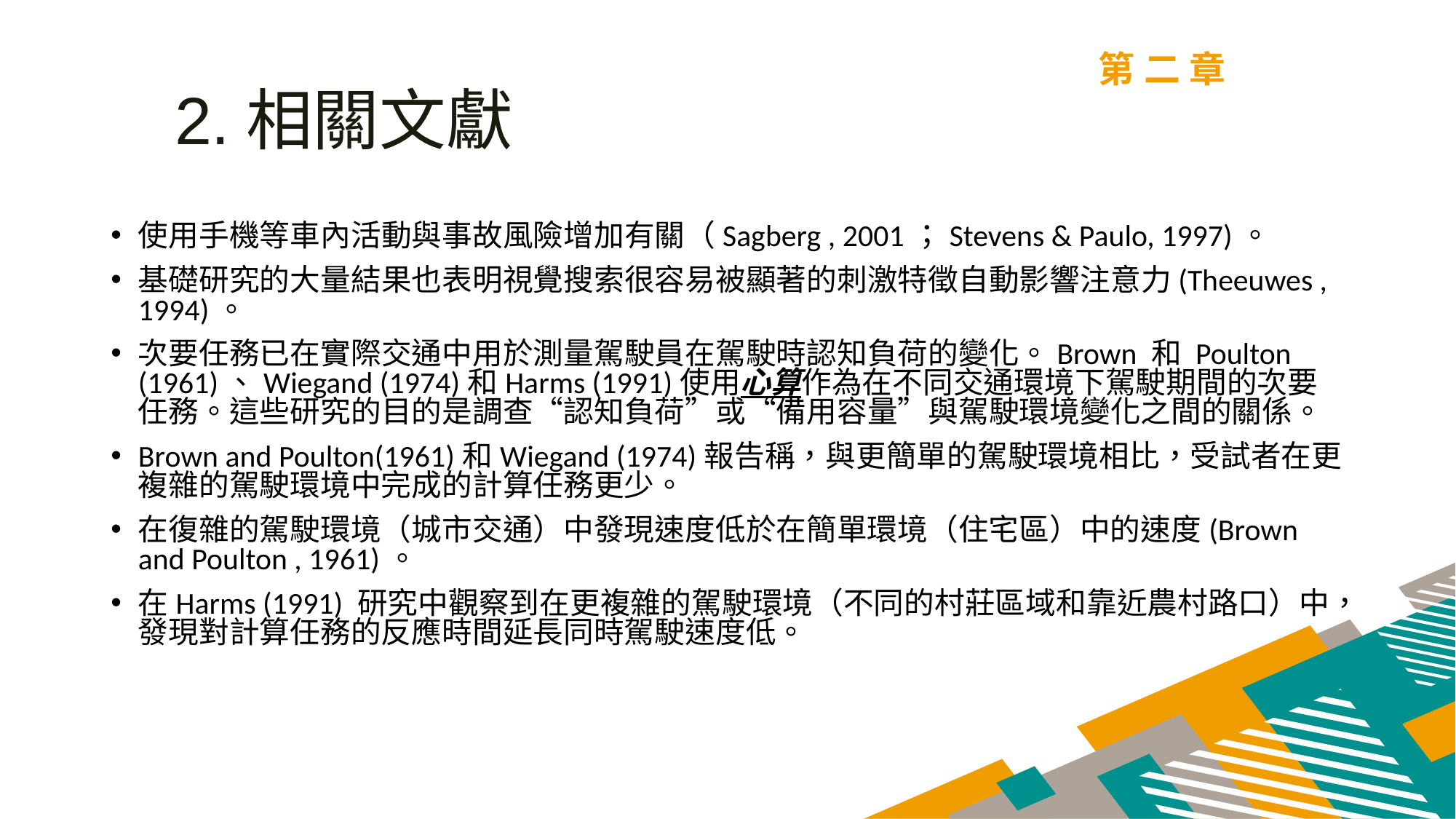

第二章
2.相關文獻
使用手機等車內活動與事故風險增加有關（Sagberg , 2001；Stevens & Paulo, 1997)。
基礎研究的大量結果也表明視覺搜索很容易被顯著的刺激特徵自動影響注意力(Theeuwes , 1994)。
次要任務已在實際交通中用於測量駕駛員在駕駛時認知負荷的變化。Brown 和 Poulton (1961)、Wiegand (1974)和Harms (1991)使用心算作為在不同交通環境下駕駛期間的次要任務。這些研究的目的是調查“認知負荷”或“備用容量”與駕駛環境變化之間的關係。
Brown and Poulton(1961)和Wiegand (1974)報告稱，與更簡單的駕駛環境相比，受試者在更複雜的駕駛環境中完成的計算任務更少。
在復雜的駕駛環境（城市交通）中發現速度低於在簡單環境（住宅區）中的速度(Brown and Poulton , 1961)。
在Harms (1991) 研究中觀察到在更複雜的駕駛環境（不同的村莊區域和靠近農村路口）中，發現對計算任務的反應時間延長同時駕駛速度低。